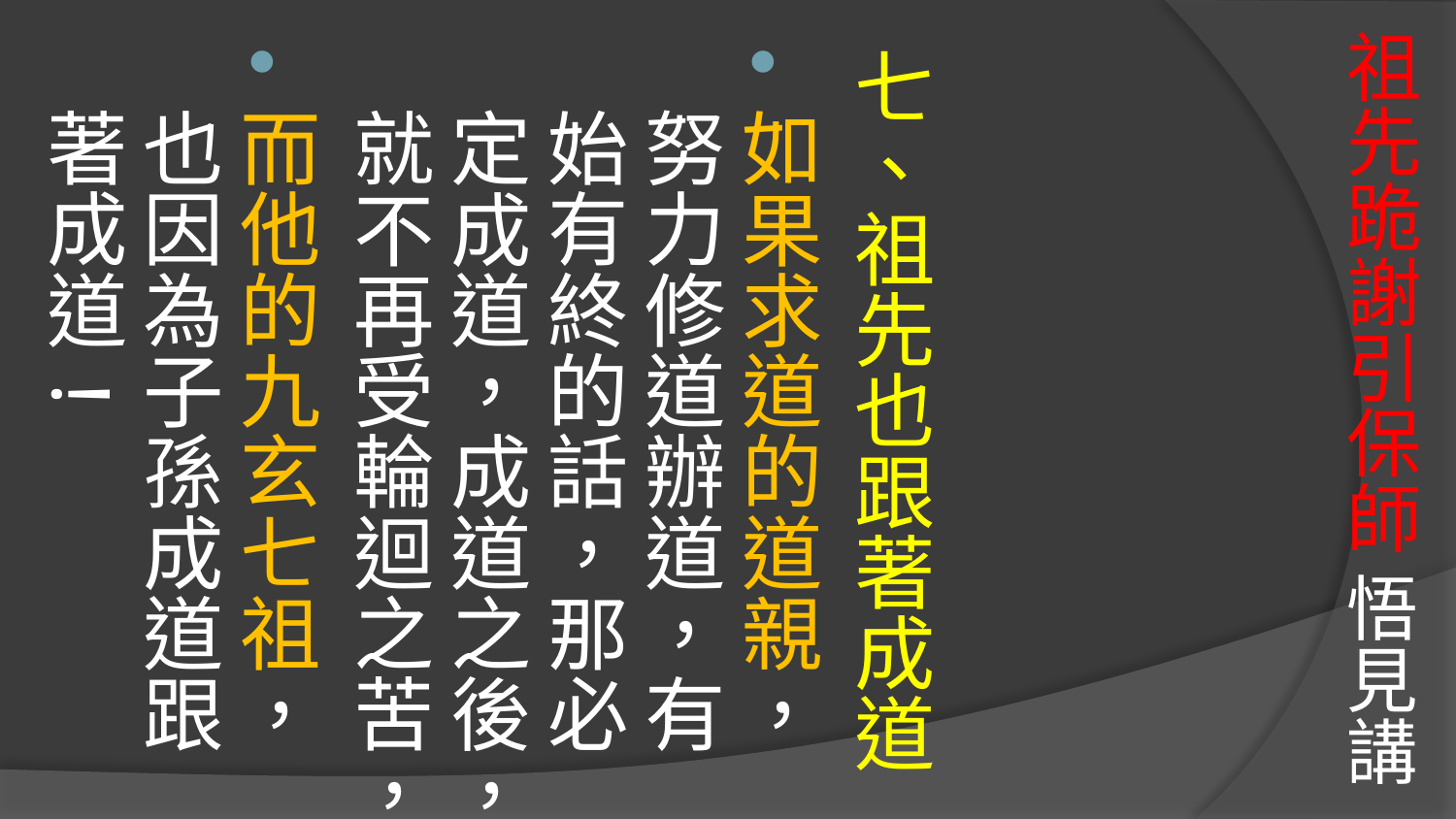

# 祖先跪謝引保師 悟見講
七、祖先也跟著成道
如果求道的道親，努力修道辦道，有始有終的話，那必定成道，成道之後，就不再受輪迴之苦，
而他的九玄七祖，也因為子孫成道跟著成道!